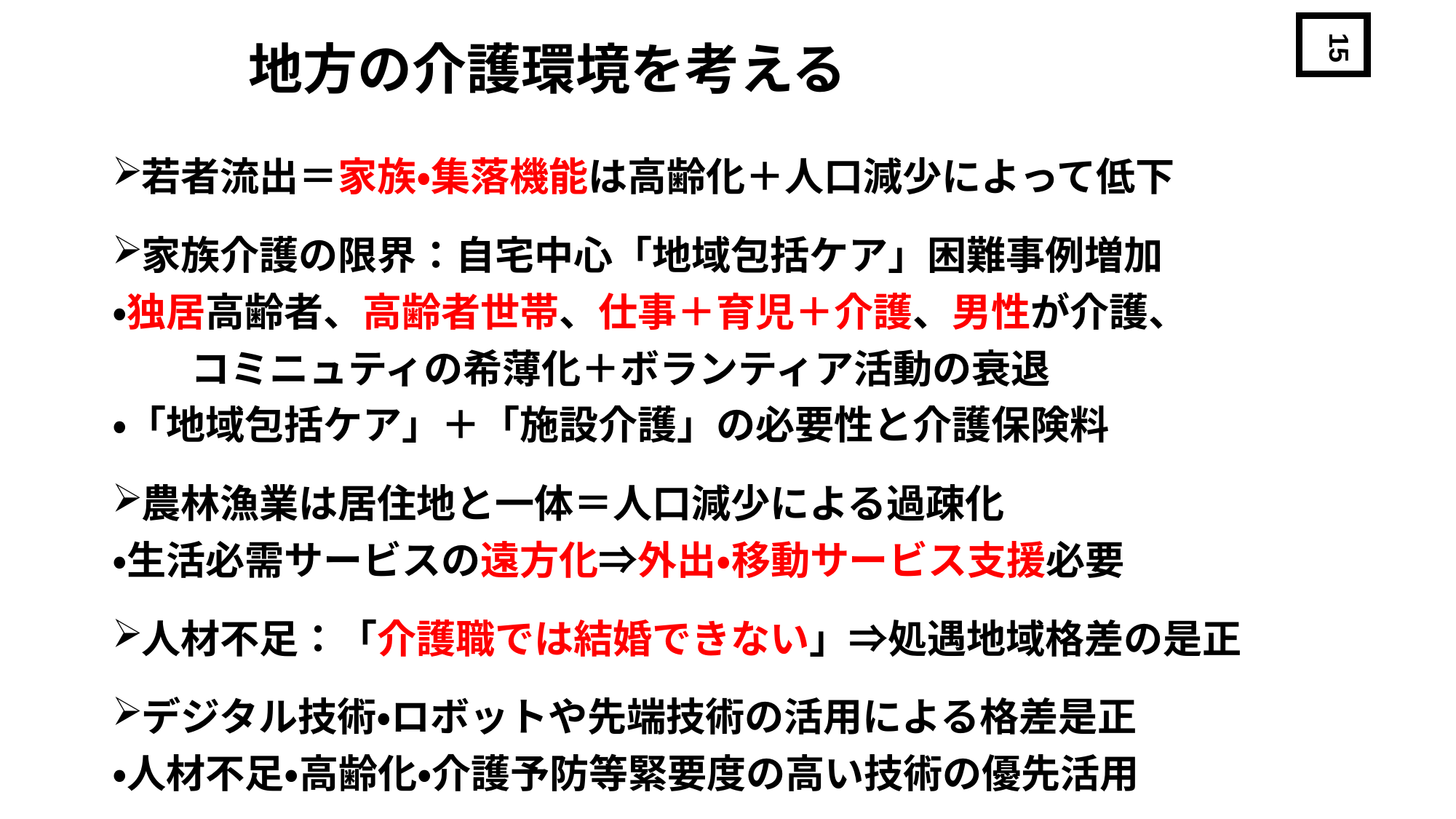

# 地方の介護環境を考える

15
若者流出＝家族・集落機能は高齢化＋人口減少によって低下

家族介護の限界：自宅中心「地域包括ケア」困難事例増加
・独居高齢者、高齢者世帯、仕事＋育児＋介護、男性が介護、
　　コミニュティの希薄化＋ボランティア活動の衰退
・「地域包括ケア」＋「施設介護」の必要性と介護保険料

農林漁業は居住地と一体＝人口減少による過疎化
・生活必需サービスの遠方化⇒外出・移動サービス支援必要

人材不足：「介護職では結婚できない」⇒処遇地域格差の是正

デジタル技術・ロボットや先端技術の活用による格差是正
・人材不足・高齢化・介護予防等緊要度の高い技術の優先活用